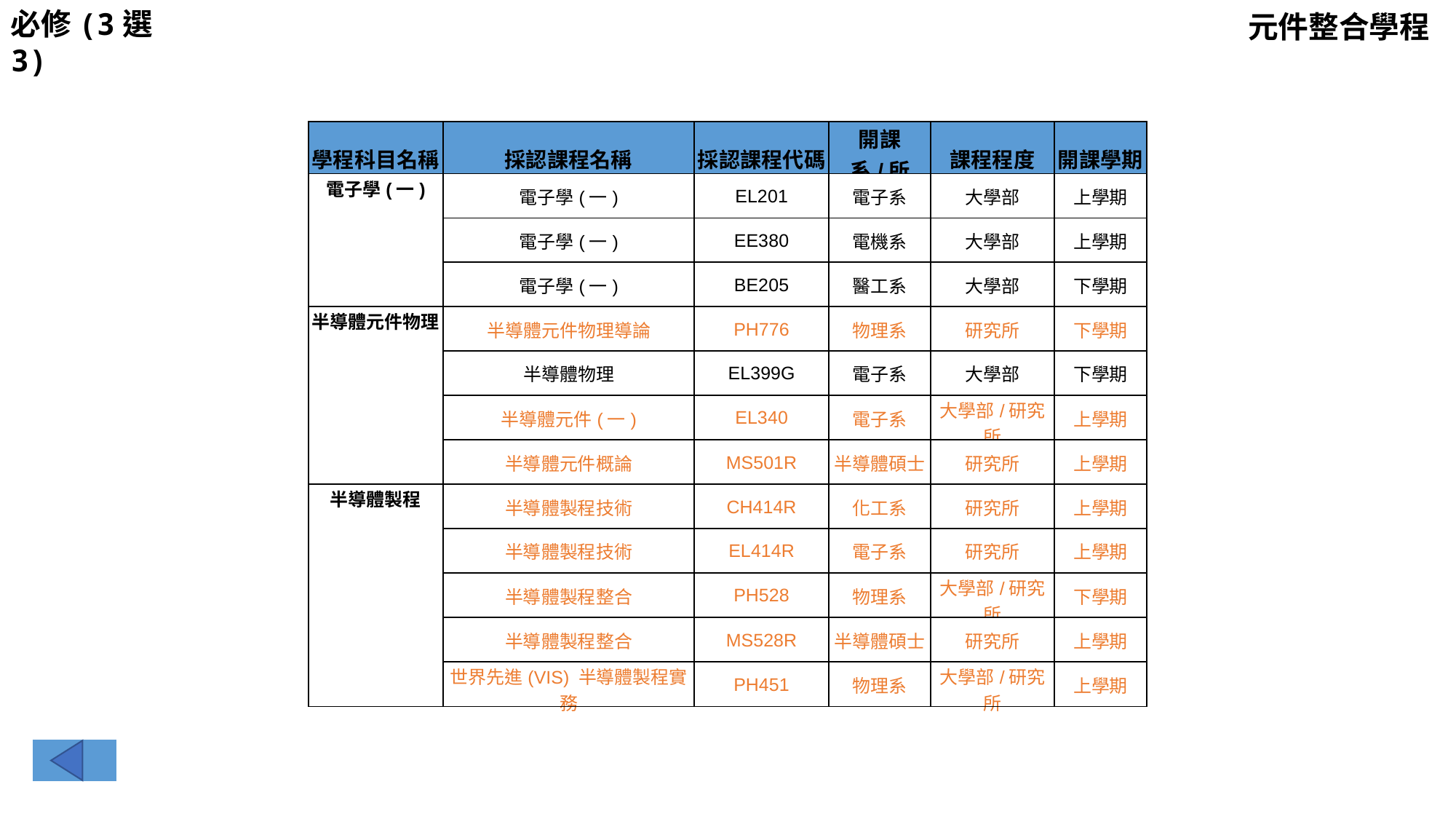

必修(3選3)
元件整合學程
| 學程科目名稱 | 採認課程名稱 | 採認課程代碼 | 開課系/所 | 課程程度 | 開課學期 |
| --- | --- | --- | --- | --- | --- |
| 電子學(一) | 電子學(一) | EL201 | 電子系 | 大學部 | 上學期 |
|  | 電子學(一) | EE380 | 電機系 | 大學部 | 上學期 |
|  | 電子學(一) | BE205 | 醫工系 | 大學部 | 下學期 |
| 半導體元件物理 | 半導體元件物理導論 | PH776 | 物理系 | 研究所 | 下學期 |
|  | 半導體物理 | EL399G | 電子系 | 大學部 | 下學期 |
|  | 半導體元件(一) | EL340 | 電子系 | 大學部/研究所 | 上學期 |
|  | 半導體元件概論 | MS501R | 半導體碩士 | 研究所 | 上學期 |
| 半導體製程 | 半導體製程技術 | CH414R | 化工系 | 研究所 | 上學期 |
|  | 半導體製程技術 | EL414R | 電子系 | 研究所 | 上學期 |
|  | 半導體製程整合 | PH528 | 物理系 | 大學部/研究所 | 下學期 |
|  | 半導體製程整合 | MS528R | 半導體碩士 | 研究所 | 上學期 |
|  | 世界先進(VIS) 半導體製程實務 | PH451 | 物理系 | 大學部/研究所 | 上學期 |